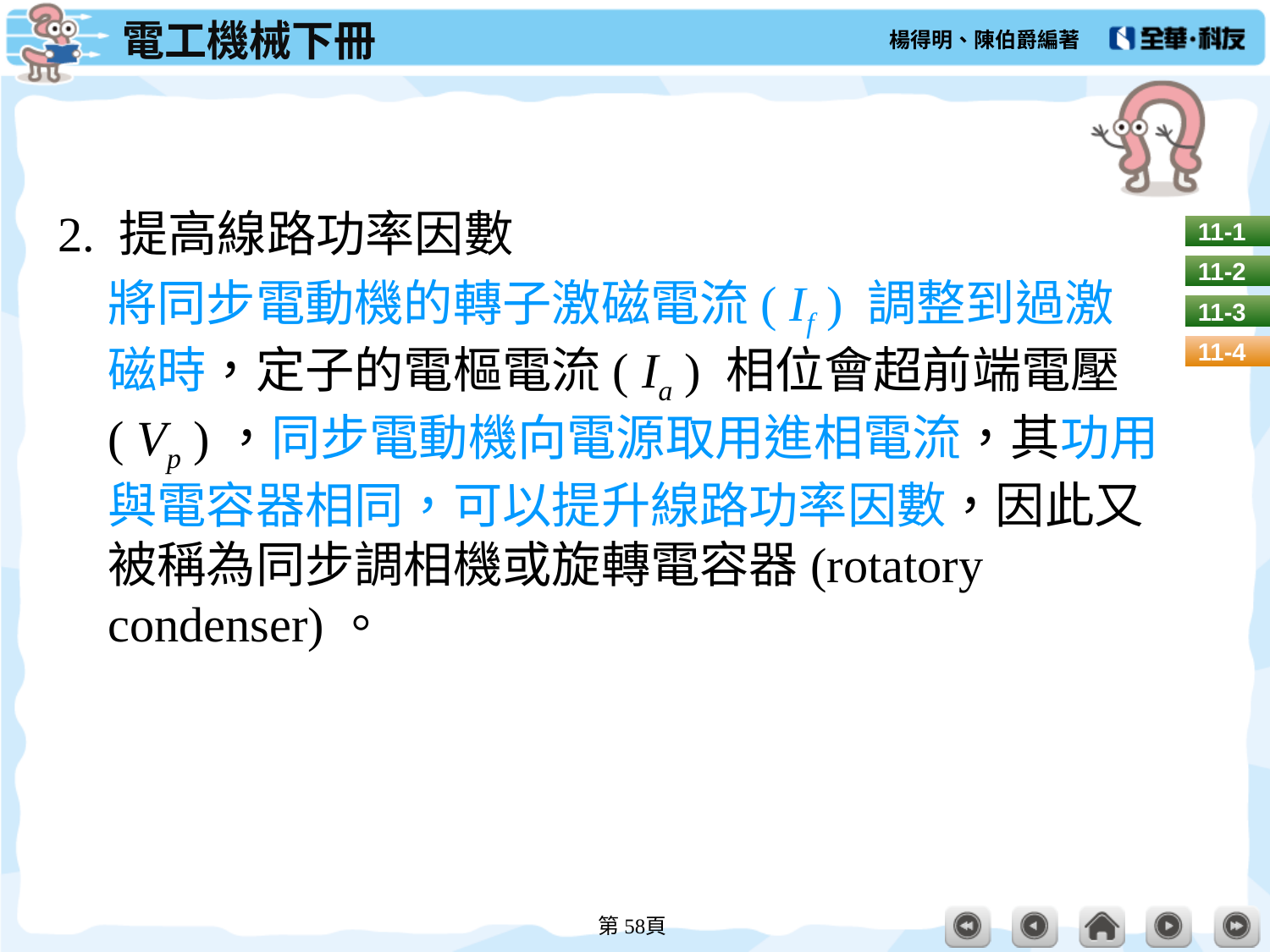

#
2. 提高線路功率因數
	將同步電動機的轉子激磁電流( If ) 調整到過激磁時，定子的電樞電流( Ia ) 相位會超前端電壓( Vp )，同步電動機向電源取用進相電流，其功用與電容器相同，可以提升線路功率因數，因此又被稱為同步調相機或旋轉電容器(rotatory condenser)。